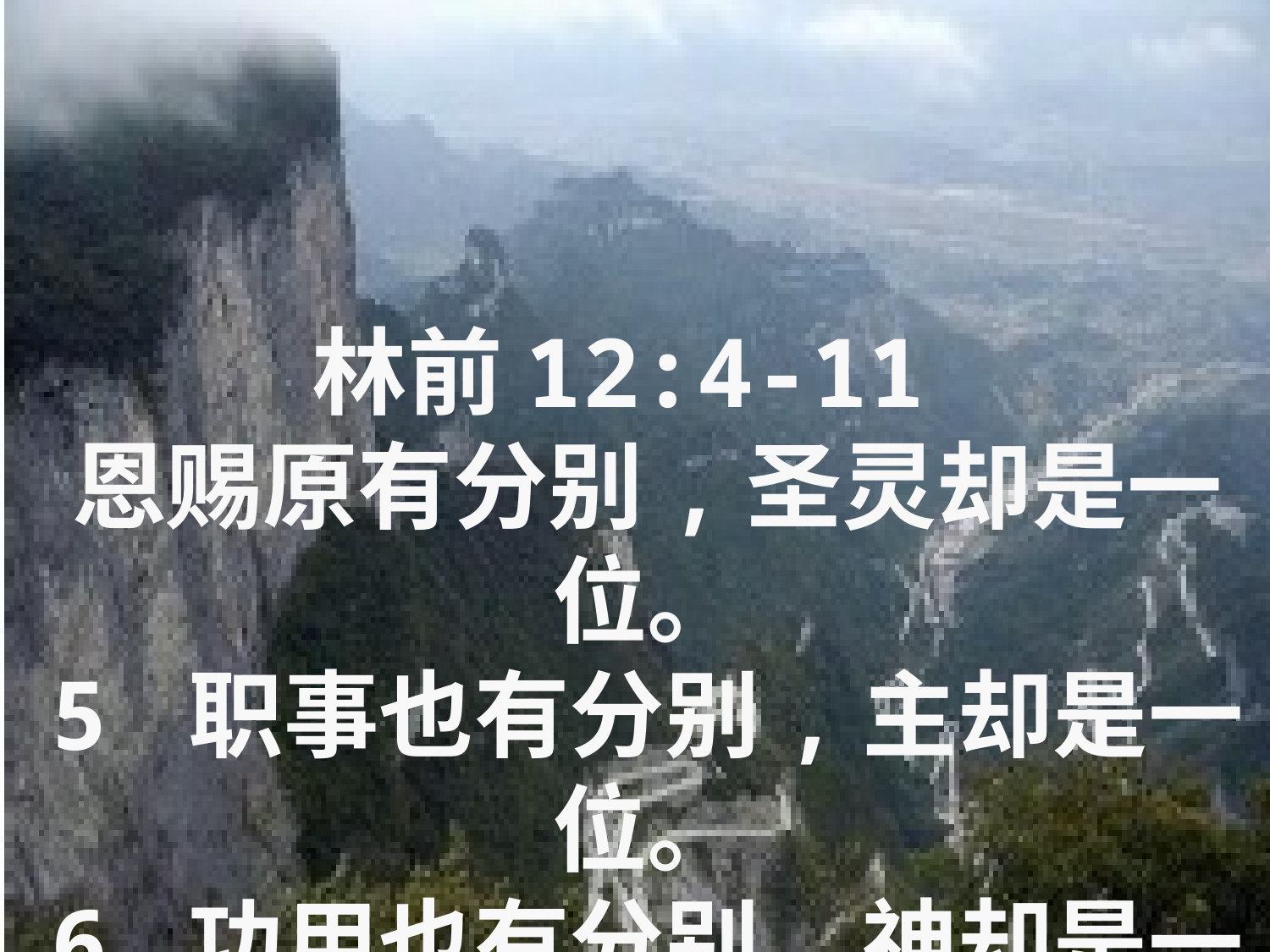

林前12:4-11
恩赐原有分别,圣灵却是一位。
5 职事也有分别,主却是一位。
6 功用也有分别,神却是一位、在众人里面运行一切的事。